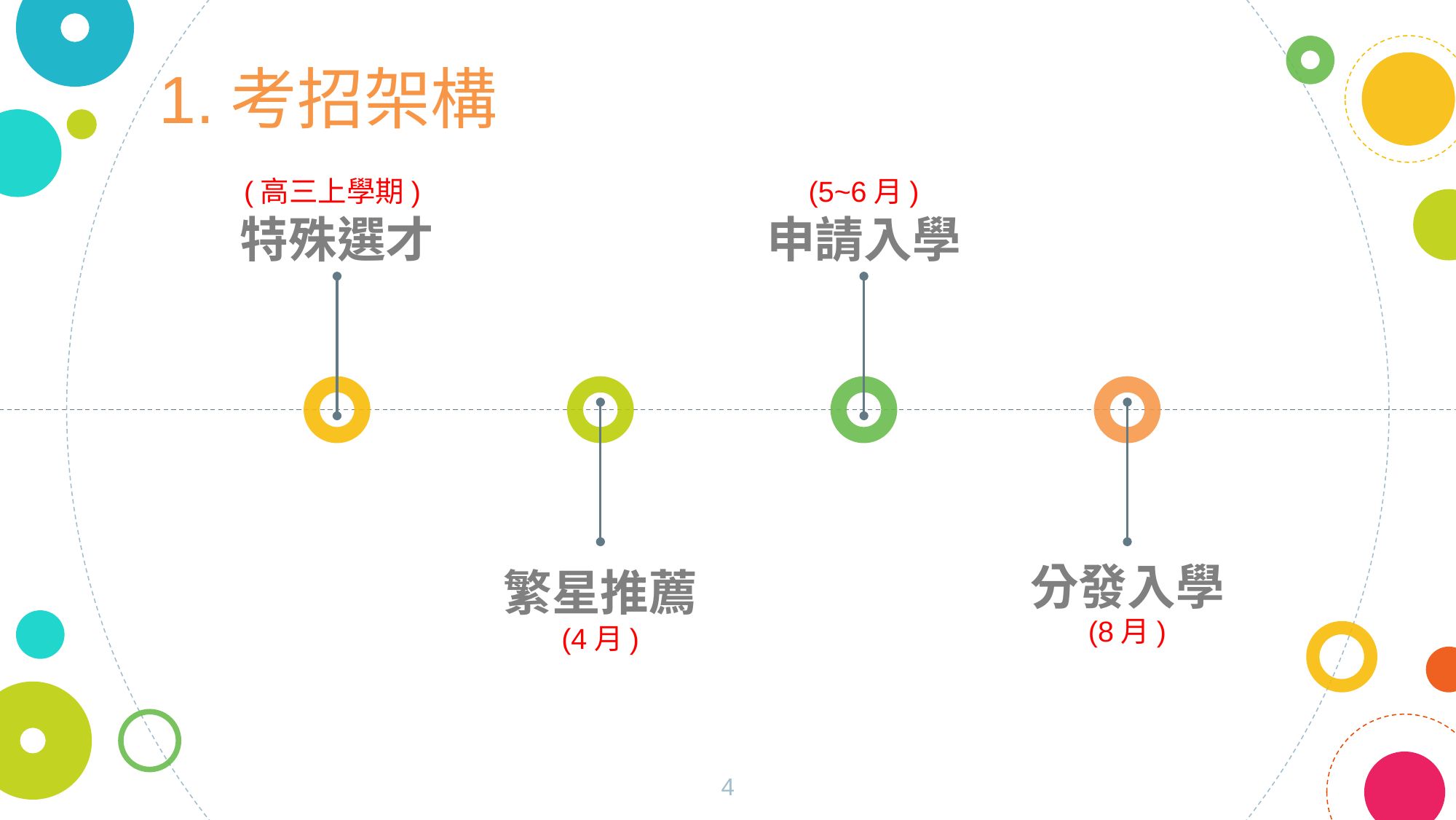

1.考招架構
(5~6月)
(高三上學期)
特殊選才

申請入學

分發入學

繁星推薦
(8月)
(4月)
4